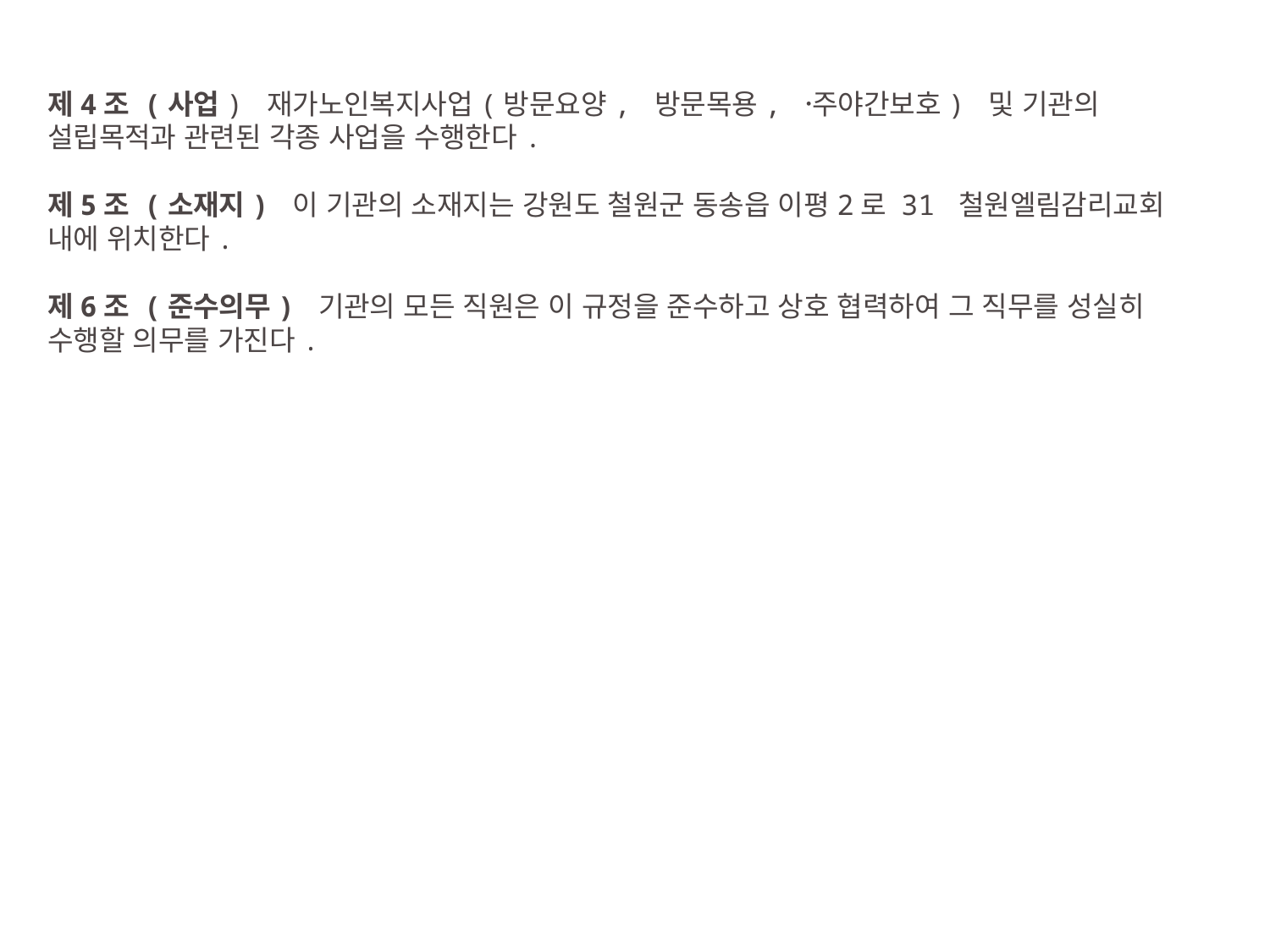

제4조 (사업) 재가노인복지사업(방문요양, 방문목용, 주〮야간보호) 및 기관의 설립목적과 관련된 각종 사업을 수행한다.

제5조 (소재지) 이 기관의 소재지는 강원도 철원군 동송읍 이평2로 31 철원엘림감리교회 내에 위치한다.

제6조 (준수의무) 기관의 모든 직원은 이 규정을 준수하고 상호 협력하여 그 직무를 성실히 수행할 의무를 가진다.